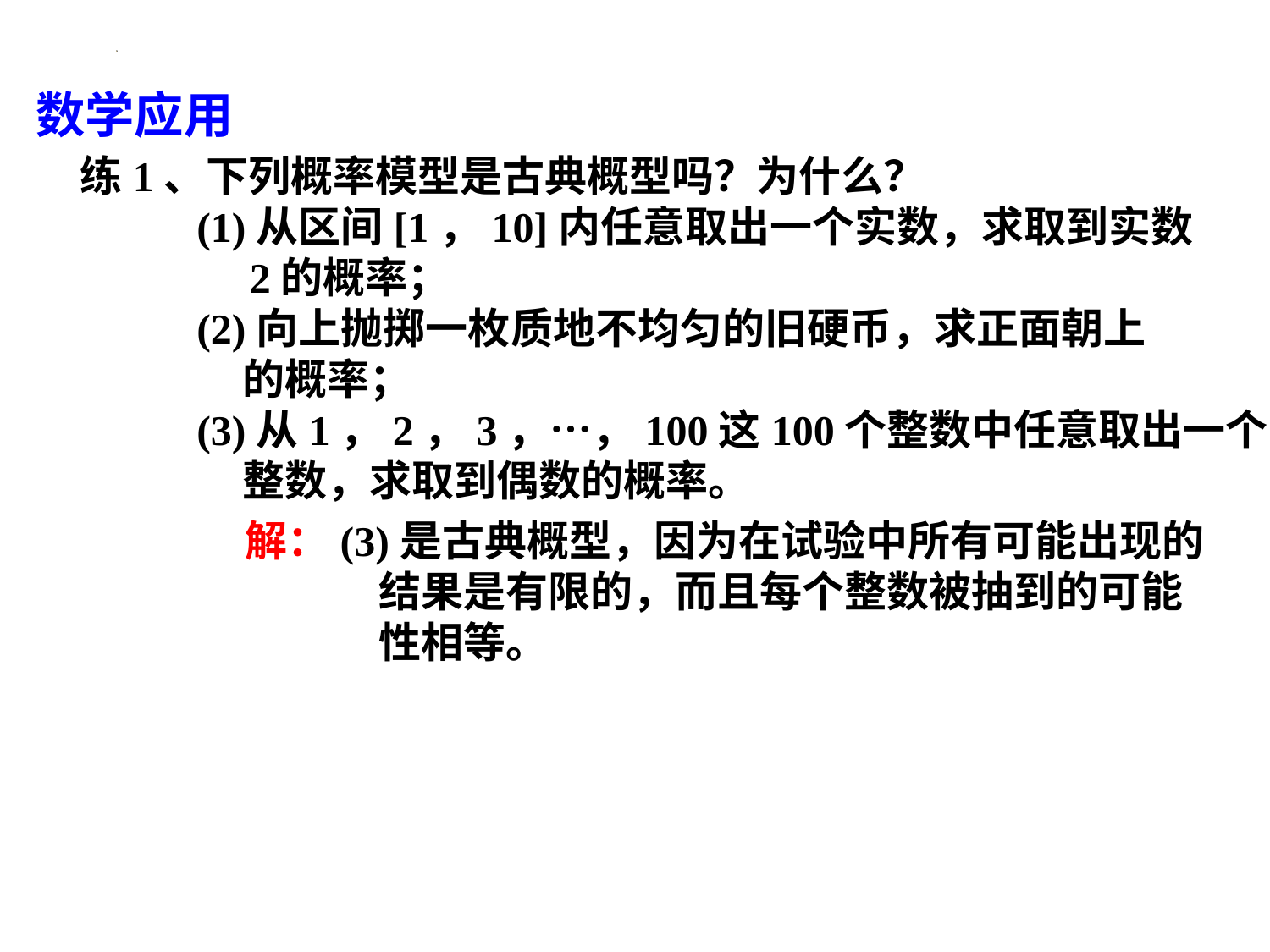

数学应用
练1、下列概率模型是古典概型吗？为什么？
           (1)从区间[1，10]内任意取出一个实数，求取到实数
                2的概率；
           (2)向上抛掷一枚质地不均匀的旧硬币，求正面朝上
                的概率；
           (3)从1，2，3，…，100这100个整数中任意取出一个
                整数，求取到偶数的概率。
解：(3)是古典概型，因为在试验中所有可能出现的
             结果是有限的，而且每个整数被抽到的可能
             性相等。